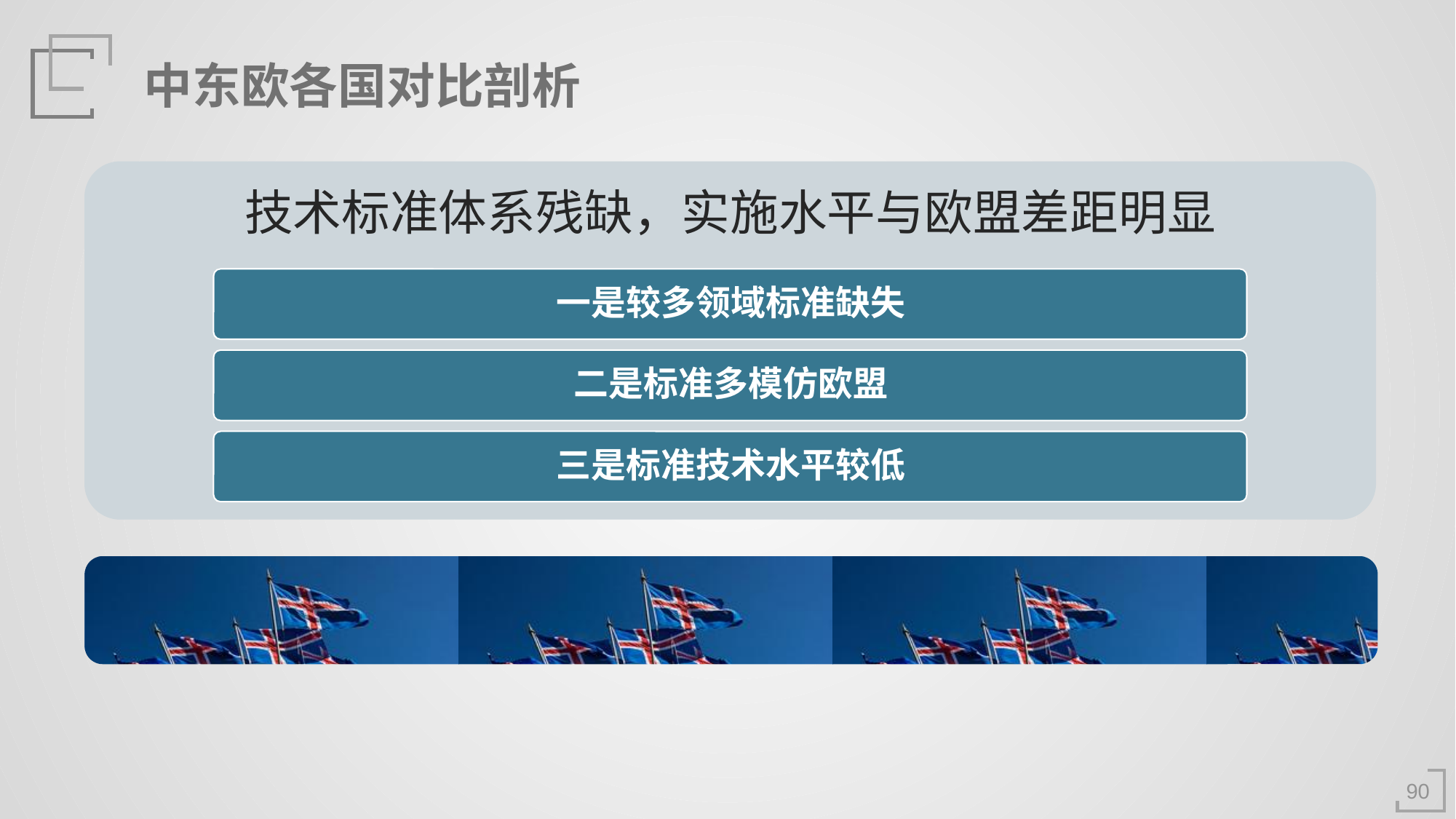

中东欧各国对比剖析
技术标准体系残缺，实施水平与欧盟差距明显
一是较多领域标准缺失
二是标准多模仿欧盟
三是标准技术水平较低